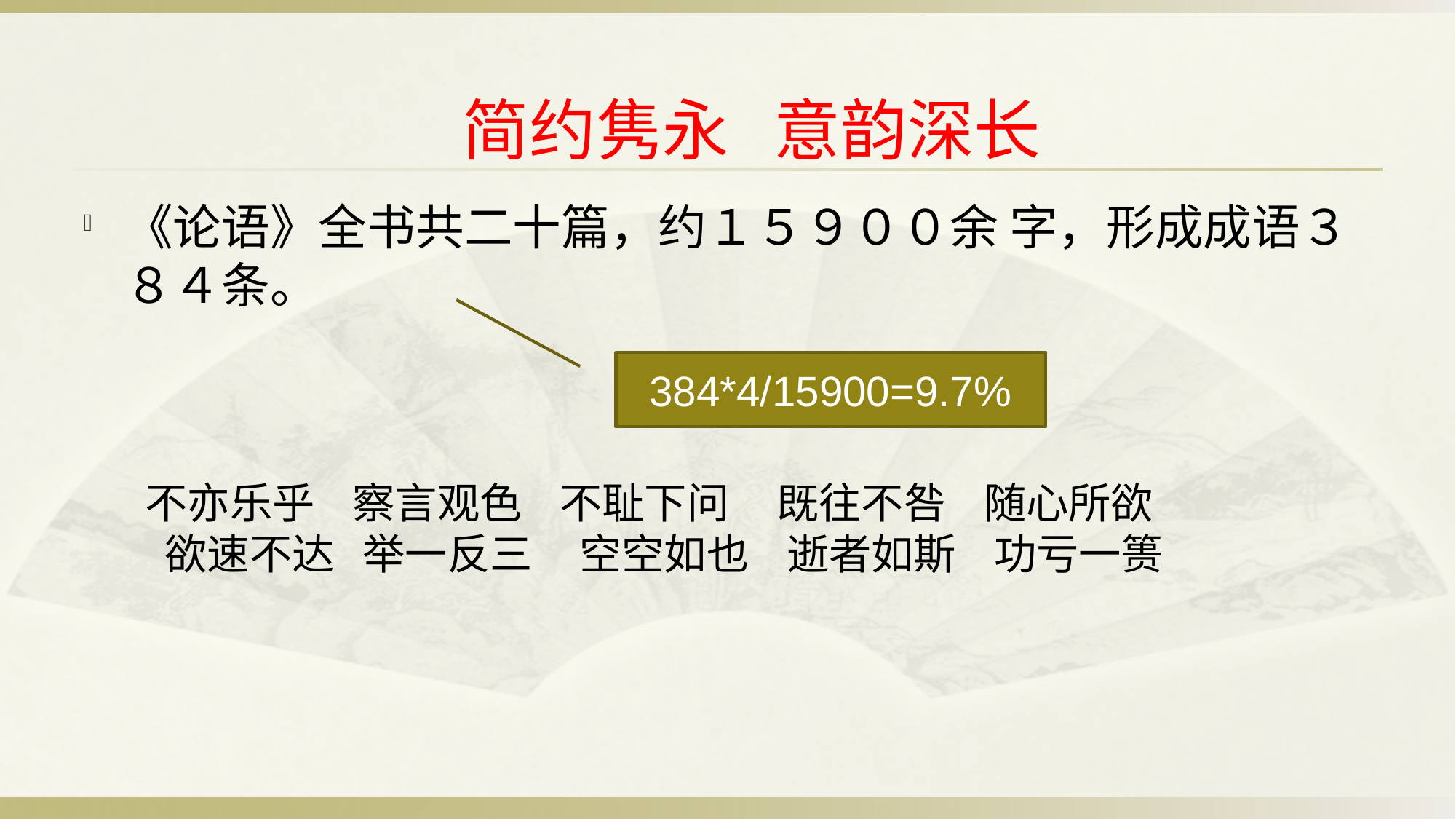

简约隽永   意韵深长
《论语》全书共二十篇，约１５９００余 字，形成成语３８４条。

384*4/15900=9.7%
不亦乐乎    察言观色    不耻下问     既往不咎    随心所欲
 欲速不达   举一反三     空空如也    逝者如斯    功亏一篑